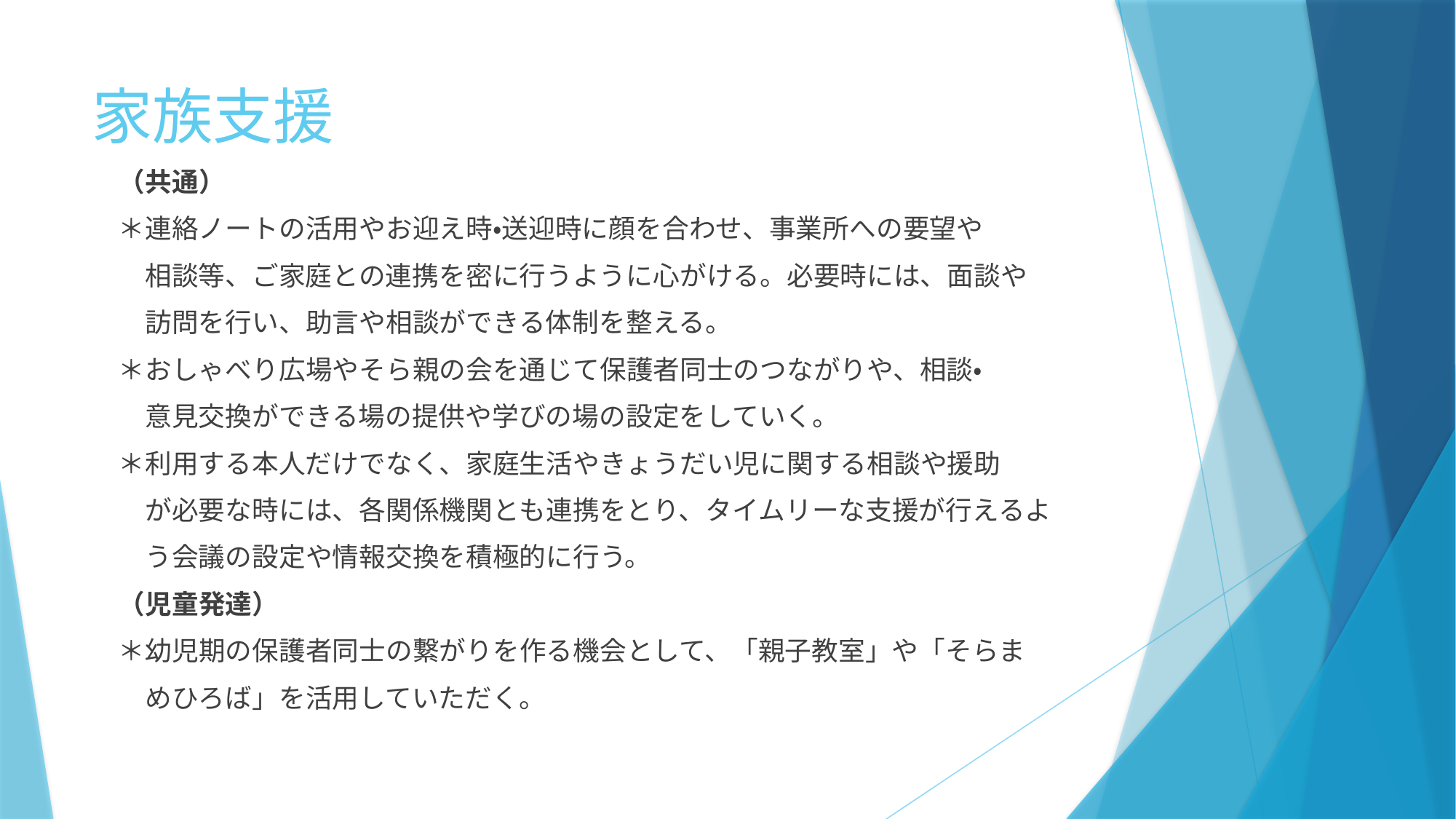

# 家族支援
　（共通）
　＊連絡ノートの活用やお迎え時・送迎時に顔を合わせ、事業所への要望や
　　相談等、ご家庭との連携を密に行うように心がける。必要時には、面談や
　　訪問を行い、助言や相談ができる体制を整える。
　＊おしゃべり広場やそら親の会を通じて保護者同士のつながりや、相談・
　　意見交換ができる場の提供や学びの場の設定をしていく。
　＊利用する本人だけでなく、家庭生活やきょうだい児に関する相談や援助
　　が必要な時には、各関係機関とも連携をとり、タイムリーな支援が行えるよ
　　う会議の設定や情報交換を積極的に行う。
　（児童発達）
　＊幼児期の保護者同士の繋がりを作る機会として、「親子教室」や「そらま
　　めひろば」を活用していただく。